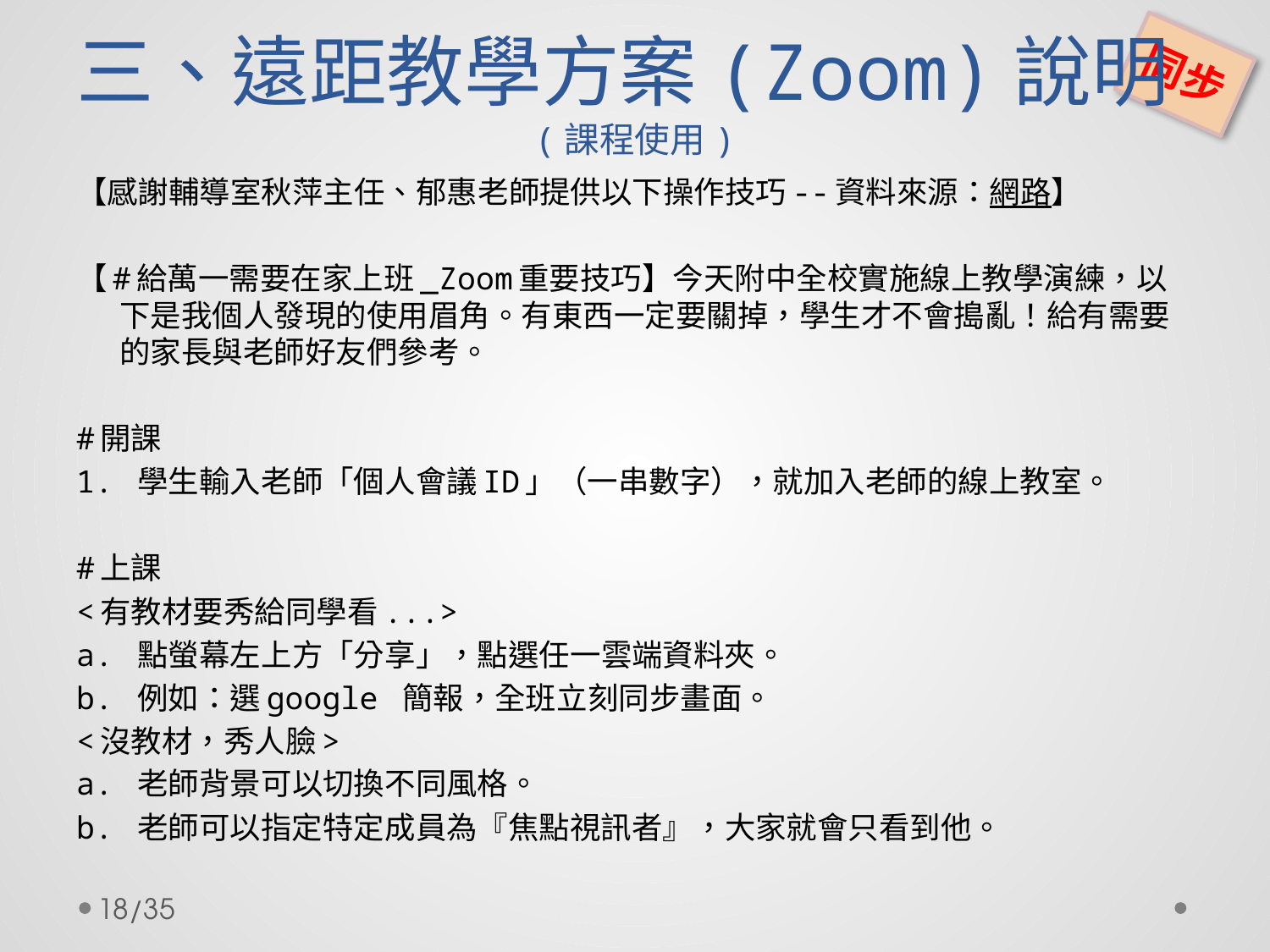

三、遠距教學方案(Zoom)說明
同步
# (課程使用)
【感謝輔導室秋萍主任、郁惠老師提供以下操作技巧--資料來源：網路】

【#給萬一需要在家上班_Zoom重要技巧】今天附中全校實施線上教學演練，以下是我個人發現的使用眉角。有東西一定要關掉，學生才不會搗亂！給有需要的家長與老師好友們參考。

#開課
1. 學生輸入老師「個人會議ID」（一串數字），就加入老師的線上教室。

#上課
<有教材要秀給同學看...>
a. 點螢幕左上方「分享」，點選任一雲端資料夾。
b. 例如：選google 簡報，全班立刻同步畫面。
<沒教材，秀人臉>
a. 老師背景可以切換不同風格。
b. 老師可以指定特定成員為『焦點視訊者』，大家就會只看到他。

18/35